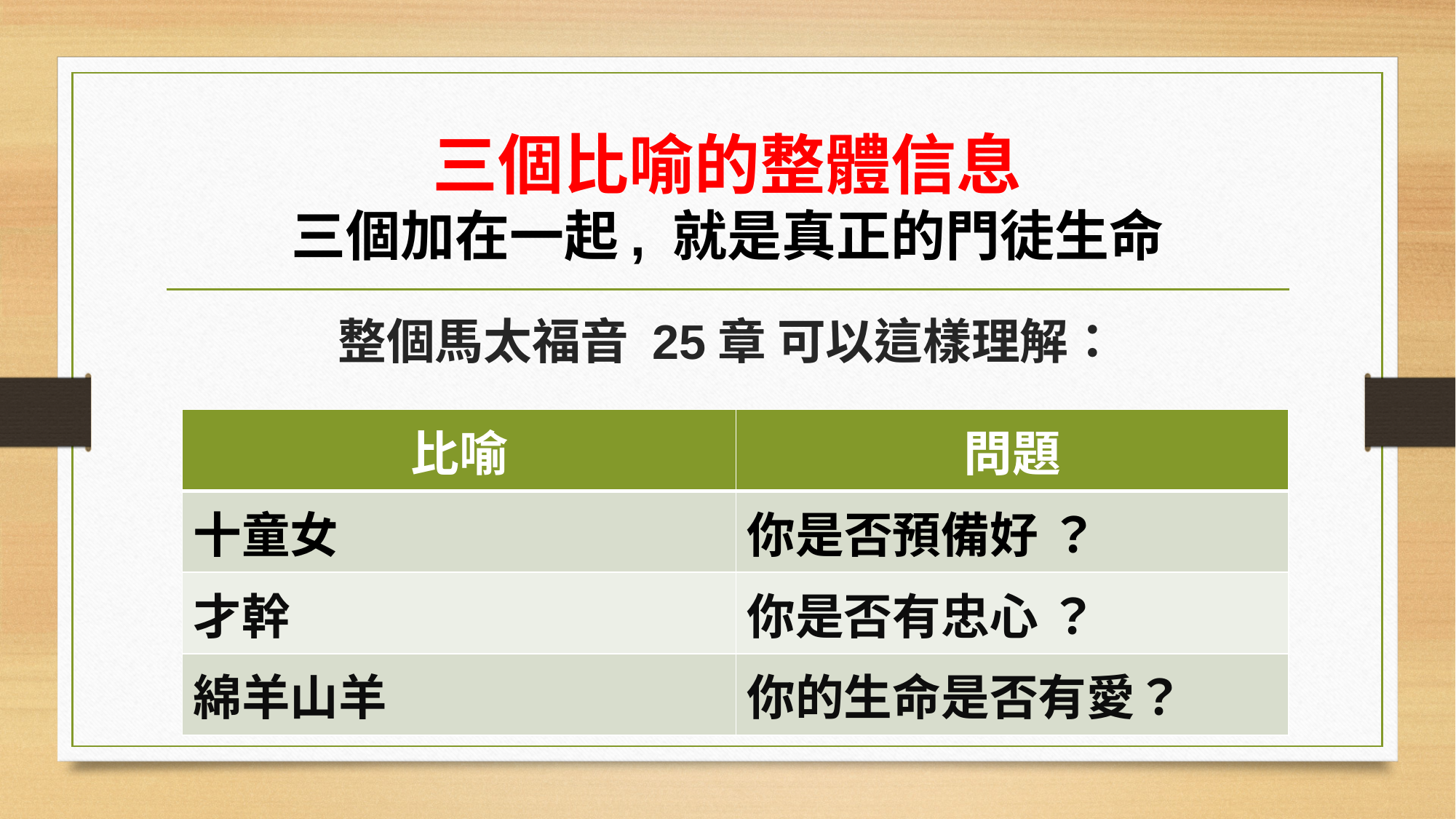

# 三個比喻的整體信息 三個加在一起, 就是真正的門徒生命
整個馬太福音 25章 可以這樣理解：

| 比喻 | 問題 |
| --- | --- |
| 十童女 | 你是否預備好 ？ |
| 才幹 | 你是否有忠心 ？ |
| 綿羊山羊 | 你的生命是否有愛？ |